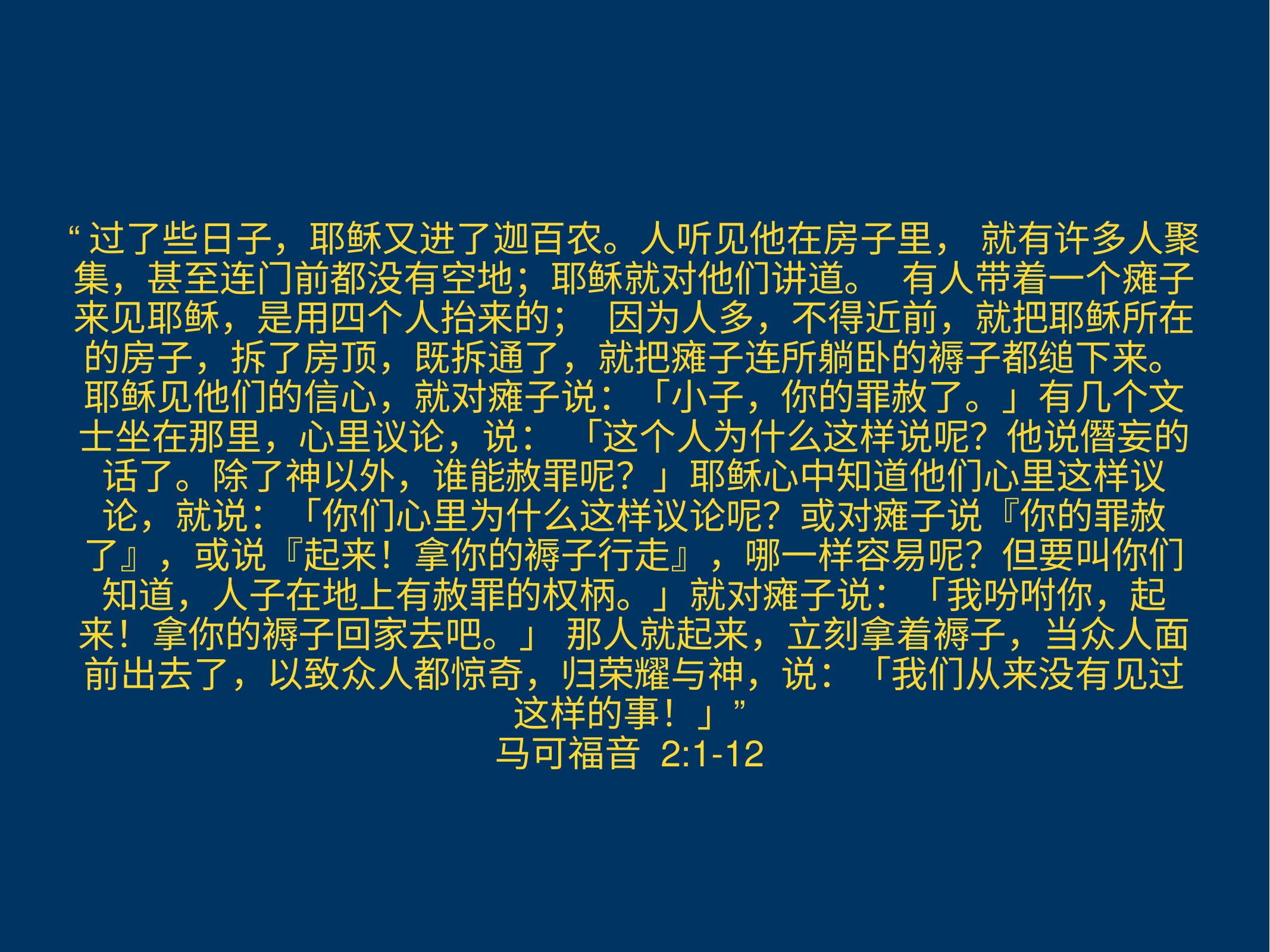

“过了些日子，耶稣又进了迦百农。人听见他在房子里， 就有许多人聚集，甚至连门前都没有空地；耶稣就对他们讲道。  有人带着一个瘫子来见耶稣，是用四个人抬来的；  因为人多，不得近前，就把耶稣所在的房子，拆了房顶，既拆通了，就把瘫子连所躺卧的褥子都缒下来。耶稣见他们的信心，就对瘫子说：「小子，你的罪赦了。」有几个文士坐在那里，心里议论，说： 「这个人为什么这样说呢？他说僭妄的话了。除了神以外，谁能赦罪呢？」耶稣心中知道他们心里这样议论，就说：「你们心里为什么这样议论呢？或对瘫子说『你的罪赦了』，或说『起来！拿你的褥子行走』，哪一样容易呢？但要叫你们知道，人子在地上有赦罪的权柄。」就对瘫子说：「我吩咐你，起来！拿你的褥子回家去吧。」 那人就起来，立刻拿着褥子，当众人面前出去了，以致众人都惊奇，归荣耀与神，说：「我们从来没有见过这样的事！」”
马可福音 2:1-12